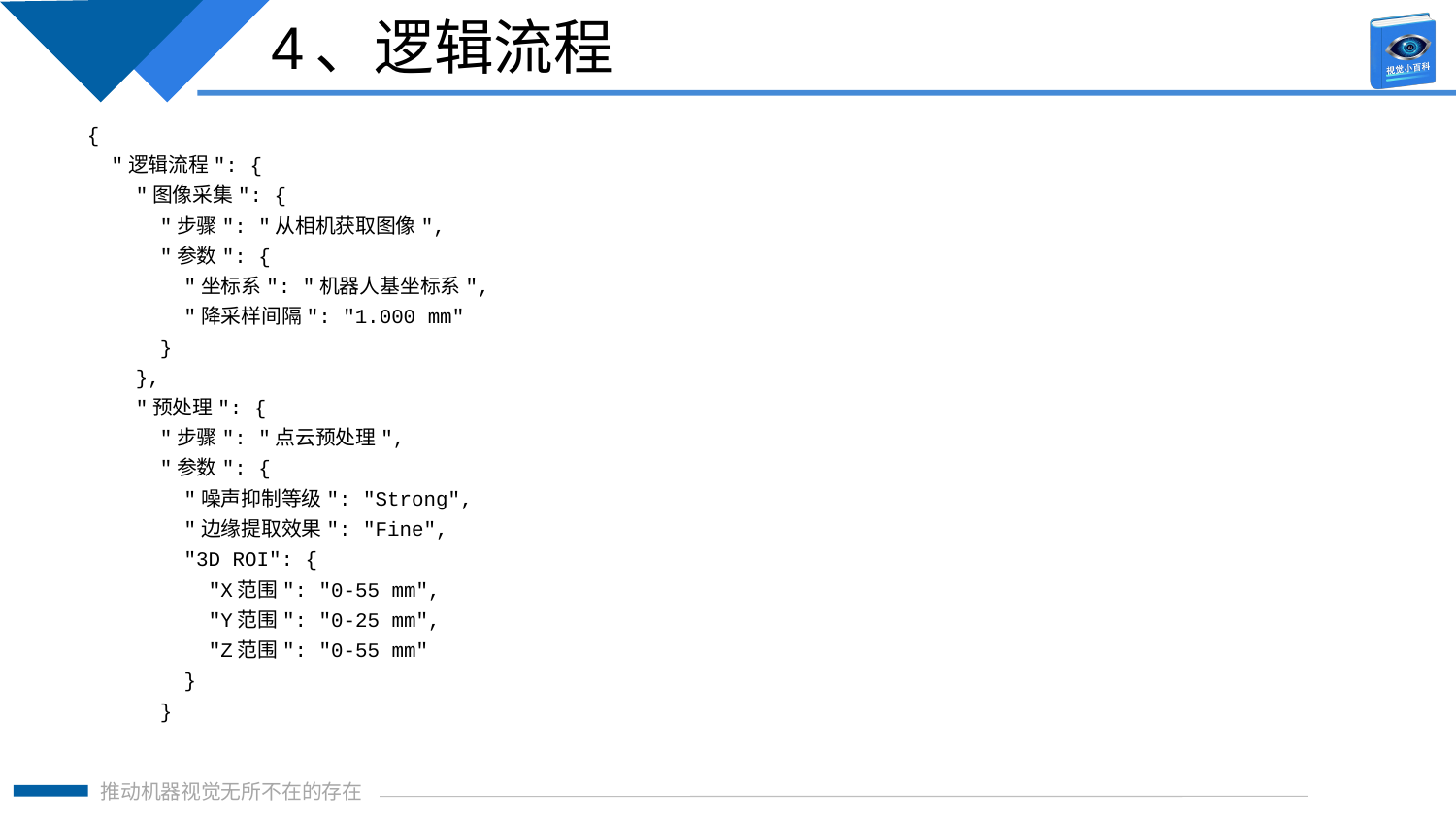

4、逻辑流程

{
  "逻辑流程": {
    "图像采集": {
      "步骤": "从相机获取图像",
      "参数": {
        "坐标系": "机器人基坐标系",
        "降采样间隔": "1.000 mm"
      }
    },
    "预处理": {
      "步骤": "点云预处理",
      "参数": {
        "噪声抑制等级": "Strong",
        "边缘提取效果": "Fine",
        "3D ROI": {
          "X范围": "0-55 mm",
          "Y范围": "0-25 mm",
          "Z范围": "0-55 mm"
        }
      }